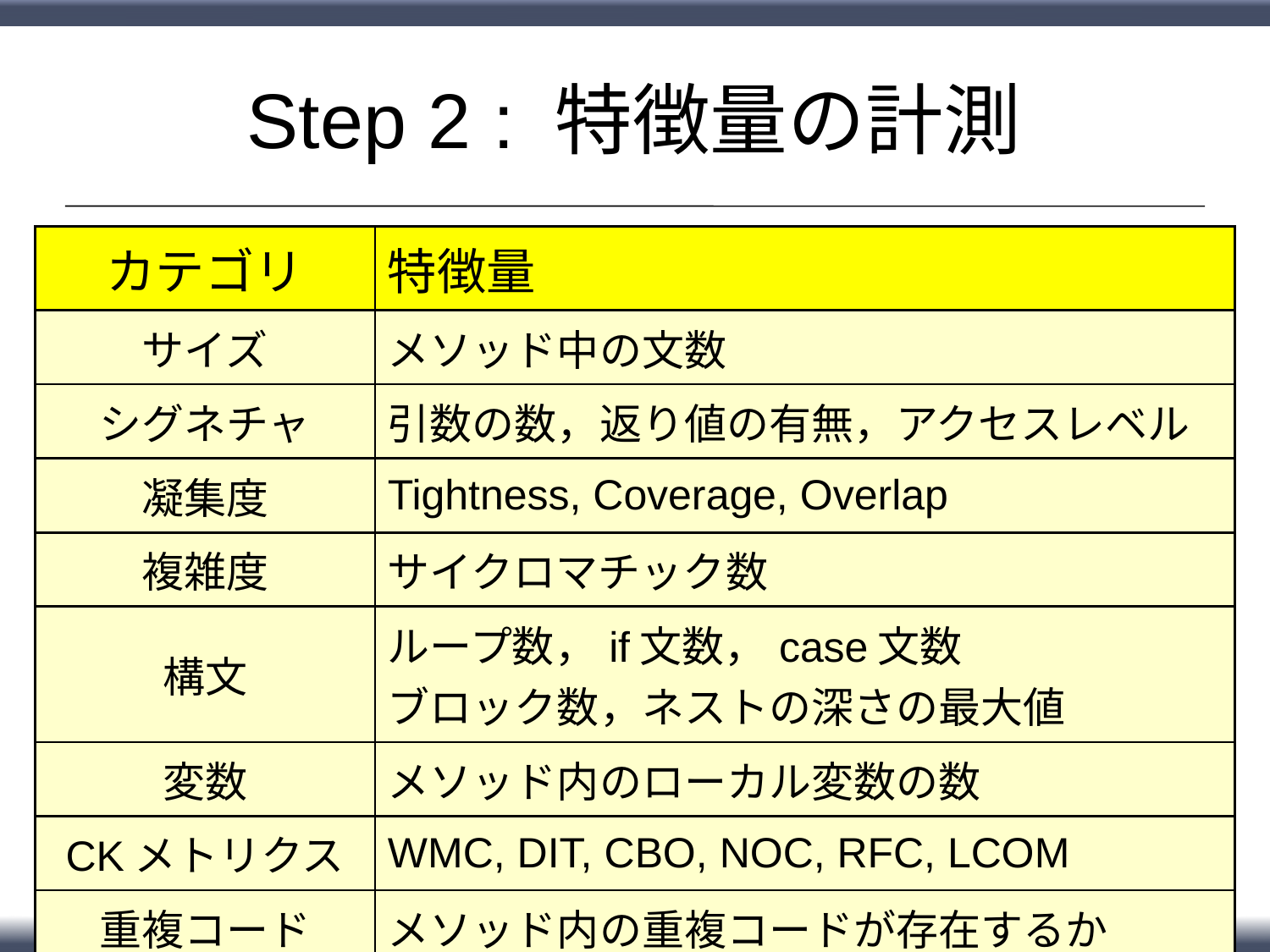

# Step 2 : 特徴量の計測
| カテゴリ | 特徴量 |
| --- | --- |
| サイズ | メソッド中の文数 |
| シグネチャ | 引数の数，返り値の有無，アクセスレベル |
| 凝集度 | Tightness, Coverage, Overlap |
| 複雑度 | サイクロマチック数 |
| 構文 | ループ数，if文数，case文数 ブロック数，ネストの深さの最大値 |
| 変数 | メソッド内のローカル変数の数 |
| CKメトリクス | WMC, DIT, CBO, NOC, RFC, LCOM |
| 重複コード | メソッド内の重複コードが存在するか |
10